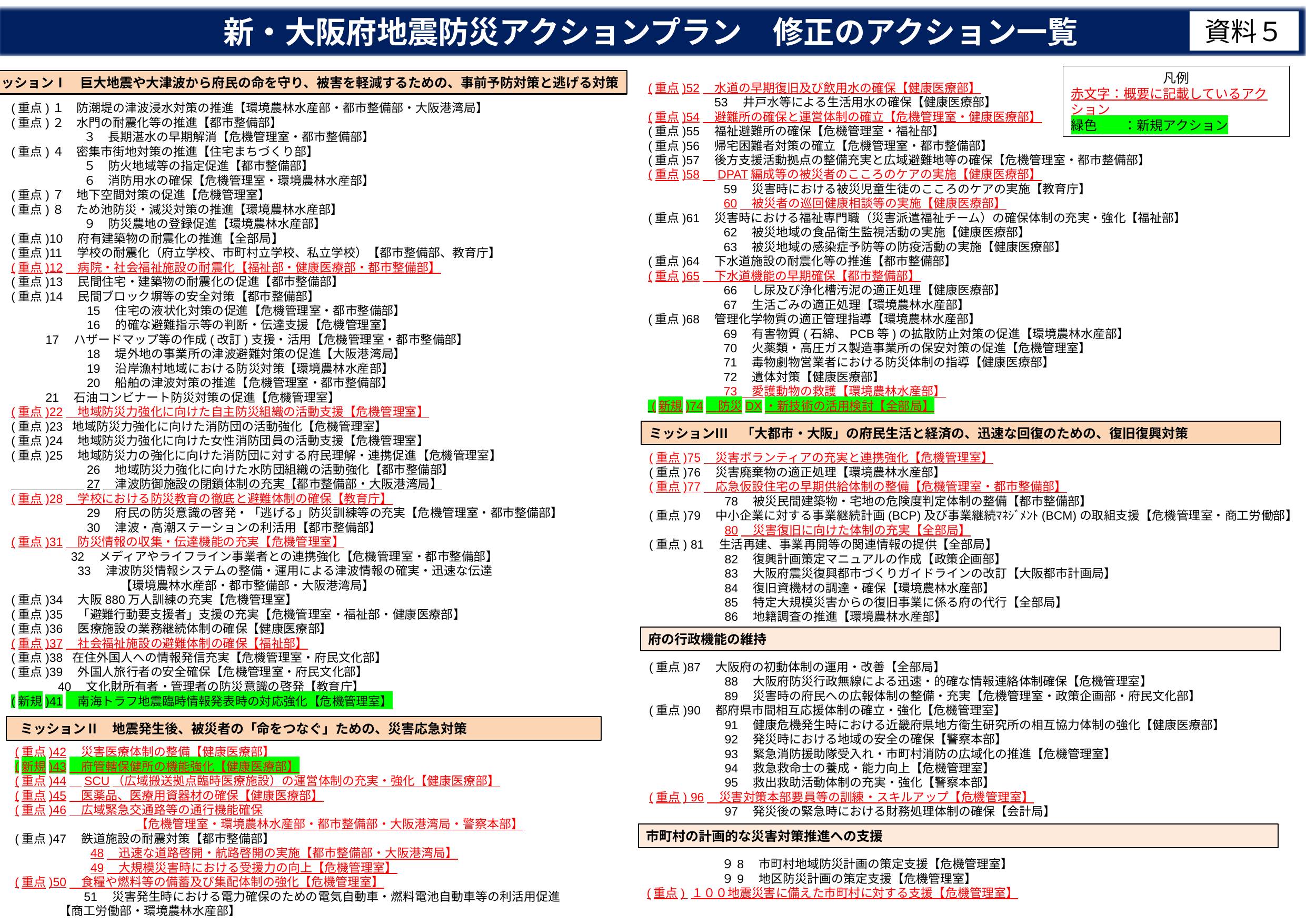

新・大阪府地震防災アクションプラン　修正のアクション一覧
資料５
凡例
赤文字：概要に記載しているアクション
緑色　　：新規アクション
ミッションⅠ　巨大地震や大津波から府民の命を守り、被害を軽減するための、事前予防対策と逃げる対策
(重点)52　水道の早期復旧及び飲用水の確保【健康医療部】
　　　　　 53　井戸水等による生活用水の確保【健康医療部】
(重点)54　避難所の確保と運営体制の確立【危機管理室・健康医療部】
(重点)55　福祉避難所の確保【危機管理室・福祉部】
(重点)56　帰宅困難者対策の確立【危機管理室・都市整備部】
(重点)57　後方支援活動拠点の整備充実と広域避難地等の確保【危機管理室・都市整備部】
(重点)58　DPAT編成等の被災者のこころのケアの実施【健康医療部】
　　　　　　59　災害時における被災児童生徒のこころのケアの実施【教育庁】
　　　　　　60　被災者の巡回健康相談等の実施【健康医療部】
(重点)61　災害時における福祉専門職（災害派遣福祉チーム）の確保体制の充実・強化【福祉部】
　　　　　　62　被災地域の食品衛生監視活動の実施【健康医療部】
　　　　　　63　被災地域の感染症予防等の防疫活動の実施【健康医療部】
(重点)64　下水道施設の耐震化等の推進【都市整備部】
(重点)65　下水道機能の早期確保【都市整備部】
　　　　　　66　し尿及び浄化槽汚泥の適正処理【健康医療部】
　　　　　　67　生活ごみの適正処理【環境農林水産部】
(重点)68　管理化学物質の適正管理指導【環境農林水産部】
　　　　　　69　有害物質(石綿、PCB等)の拡散防止対策の促進【環境農林水産部】
　　　　　　70　火薬類・高圧ガス製造事業所の保安対策の促進【危機管理室】
　　　　　　71　毒物劇物営業者における防災体制の指導【健康医療部】
　　　　　　72　遺体対策【健康医療部】
　　　　　　73　愛護動物の救護【環境農林水産部】
 (新規)74　防災DX・新技術の活用検討【全部局】
(重点)１　防潮堤の津波浸水対策の推進【環境農林水産部・都市整備部・大阪港湾局】
(重点)２　水門の耐震化等の推進【都市整備部】
　　　　　　３　長期湛水の早期解消【危機管理室・都市整備部】
(重点)４　密集市街地対策の推進【住宅まちづくり部】
　　　　　　５　防火地域等の指定促進【都市整備部】
　　　　　　６　消防用水の確保【危機管理室・環境農林水産部】
(重点)７　地下空間対策の促進【危機管理室】
(重点)８　ため池防災・減災対策の推進【環境農林水産部】
　　　　　　９　防災農地の登録促進【環境農林水産部】
(重点)10　府有建築物の耐震化の推進【全部局】
(重点)11　学校の耐震化（府立学校、市町村立学校、私立学校）【都市整備部、教育庁】
(重点)12　病院・社会福祉施設の耐震化【福祉部・健康医療部・都市整備部】
(重点)13　民間住宅・建築物の耐震化の促進【都市整備部】
(重点)14　民間ブロック塀等の安全対策【都市整備部】
　　　　　　15　住宅の液状化対策の促進【危機管理室・都市整備部】
　　　　　　16　的確な避難指示等の判断・伝達支援【危機管理室】
          17　ハザードマップ等の作成(改訂)支援・活用【危機管理室・都市整備部】
　　　　　　18　堤外地の事業所の津波避難対策の促進【大阪港湾局】
　　　　　　19　沿岸漁村地域における防災対策【環境農林水産部】
　　　　　　20　船舶の津波対策の推進【危機管理室・都市整備部】
          21　石油コンビナート防災対策の促進【危機管理室】
(重点)22　地域防災力強化に向けた自主防災組織の活動支援【危機管理室】
(重点)23  地域防災力強化に向けた消防団の活動強化【危機管理室】
(重点)24　地域防災力強化に向けた女性消防団員の活動支援【危機管理室】
(重点)25　地域防災力の強化に向けた消防団に対する府民理解・連携促進【危機管理室】
　　　　　　26　地域防災力強化に向けた水防団組織の活動強化【都市整備部】
　　　　　　27　津波防御施設の閉鎖体制の充実【都市整備部・大阪港湾局】
(重点)28　学校における防災教育の徹底と避難体制の確保【教育庁】
　　　　　　29　府民の防災意識の啓発・「逃げる」防災訓練等の充実【危機管理室・都市整備部】
　　　　　　30　津波・高潮ステーションの利活用【都市整備部】
(重点)31　防災情報の収集・伝達機能の充実【危機管理室】
　　　　   32　メディアやライフライン事業者との連携強化【危機管理室・都市整備部】
　　　　　 33　津波防災情報システムの整備・運用による津波情報の確実・迅速な伝達
　　　　　　　　　【環境農林水産部・都市整備部・大阪港湾局】
(重点)34　大阪880万人訓練の充実【危機管理室】
(重点)35　「避難行動要支援者」支援の充実【危機管理室・福祉部・健康医療部】
(重点)36　医療施設の業務継続体制の確保【健康医療部】
(重点)37　社会福祉施設の避難体制の確保【福祉部】
(重点)38  在住外国人への情報発信充実【危機管理室・府民文化部】
(重点)39　外国人旅行者の安全確保【危機管理室・府民文化部】
     　　 40　文化財所有者・管理者の防災意識の啓発【教育庁】
(新規)41　南海トラフ地震臨時情報発表時の対応強化【危機管理室】
ミッションⅢ　「大都市・大阪」の府民生活と経済の、迅速な回復のための、復旧復興対策
(重点)75　災害ボランティアの充実と連携強化【危機管理室】
(重点)76　災害廃棄物の適正処理【環境農林水産部】
(重点)77　応急仮設住宅の早期供給体制の整備【危機管理室・都市整備部】
　　　　　　78　被災民間建築物・宅地の危険度判定体制の整備【都市整備部】
(重点)79　中小企業に対する事業継続計画(BCP)及び事業継続ﾏﾈｼﾞﾒﾝﾄ(BCM)の取組支援【危機管理室・商工労働部】
　　　　　　80　災害復旧に向けた体制の充実【全部局】
(重点) 81　生活再建、事業再開等の関連情報の提供【全部局】
　　　　　　82　復興計画策定マニュアルの作成【政策企画部】
　　　　　　83　大阪府震災復興都市づくりガイドラインの改訂【大阪都市計画局】
　　　　　　84　復旧資機材の調達・確保【環境農林水産部】
　　　　　　85　特定大規模災害からの復旧事業に係る府の代行【全部局】
　　　　　　86　地籍調査の推進【環境農林水産部】
府の行政機能の維持
(重点)87　大阪府の初動体制の運用・改善【全部局】
　　　　　　88　大阪府防災行政無線による迅速・的確な情報連絡体制確保【危機管理室】
　　　　　　89　災害時の府民への広報体制の整備・充実【危機管理室・政策企画部・府民文化部】
(重点)90　都府県市間相互応援体制の確立・強化【危機管理室】
　　　　　　91　健康危機発生時における近畿府県地方衛生研究所の相互協力体制の強化【健康医療部】
　　　　　　92　発災時における地域の安全の確保【警察本部】
　　　　　　93　緊急消防援助隊受入れ・市町村消防の広域化の推進【危機管理室】
　　　　　　94　救急救命士の養成・能力向上【危機管理室】
　　　　　　95　救出救助活動体制の充実・強化【警察本部】
(重点) 96　災害対策本部要員等の訓練・スキルアップ【危機管理室】
　　　　　　97　発災後の緊急時における財務処理体制の確保【会計局】

 ミッションⅡ　地震発生後、被災者の「命をつなぐ」ための、災害応急対策
(重点)42　災害医療体制の整備【健康医療部】
(新規)43　府管轄保健所の機能強化【健康医療部】
(重点)44　SCU（広域搬送拠点臨時医療施設）の運営体制の充実・強化【健康医療部】
(重点)45　医薬品、医療用資器材の確保【健康医療部】
(重点)46　広域緊急交通路等の通行機能確保
　　　　　　　　　　【危機管理室・環境農林水産部・都市整備部・大阪港湾局・警察本部】
(重点)47　鉄道施設の耐震対策【都市整備部】
　　　　　　48　迅速な道路啓開・航路啓開の実施【都市整備部・大阪港湾局】
　　　　　　49　大規模災害時における受援力の向上【危機管理室】
(重点)50　食糧や燃料等の備蓄及び集配体制の強化【危機管理室】
　　　　　  51　災害発生時における電力確保のための電気自動車・燃料電池自動車等の利活用促進
               【商工労働部・環境農林水産部】

市町村の計画的な災害対策推進への支援
　　　 　　　９8　市町村地域防災計画の策定支援【危機管理室】
　 　　　　　９9　地区防災計画の策定支援【危機管理室】
(重点) １００地震災害に備えた市町村に対する支援【危機管理室】